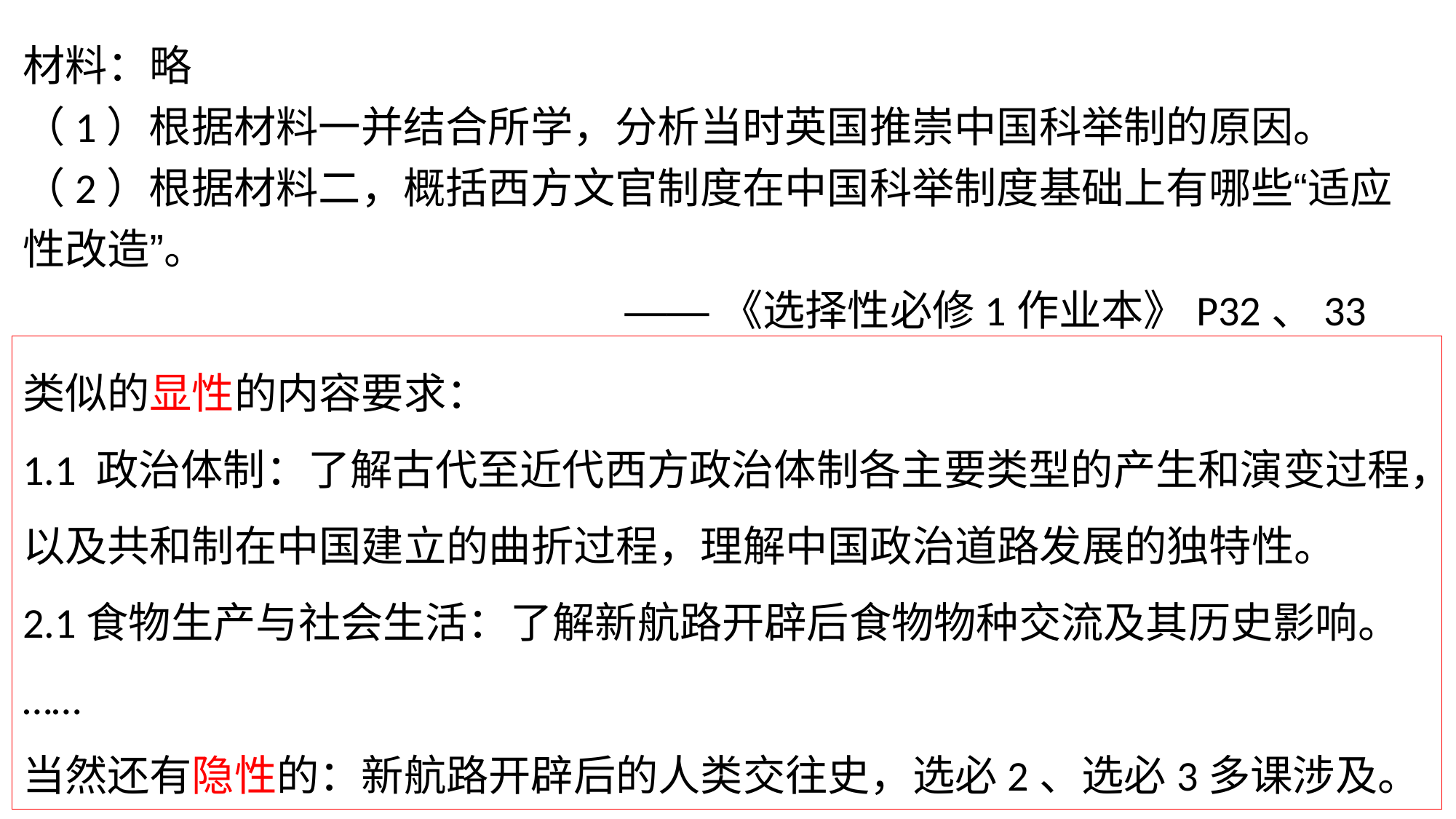

材料：略
（1）根据材料一并结合所学，分析当时英国推崇中国科举制的原因。
（2）根据材料二，概括西方文官制度在中国科举制度基础上有哪些“适应性改造”。
                                                   ——《选择性必修1作业本》P32、33
类似的显性的内容要求：
1.1 政治体制：了解古代至近代西方政治体制各主要类型的产生和演变过程，以及共和制在中国建立的曲折过程，理解中国政治道路发展的独特性。
2.1食物生产与社会生活：了解新航路开辟后食物物种交流及其历史影响。
……
当然还有隐性的：新航路开辟后的人类交往史，选必2、选必3多课涉及。